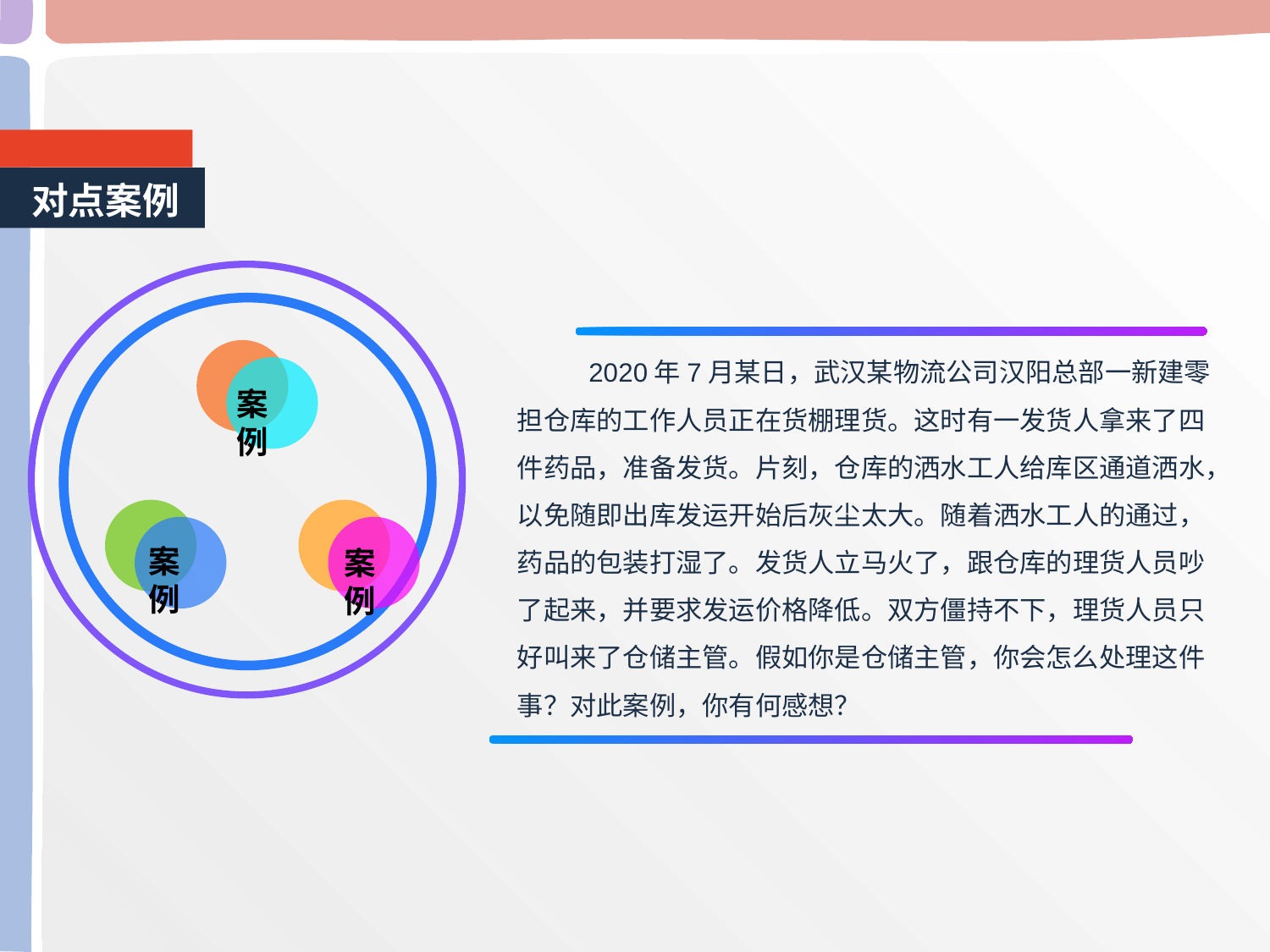

对点案例

案  例

案  例
案  例

 2020年7月某日，武汉某物流公司汉阳总部一新建零担仓库的工作人员正在货棚理货。这时有一发货人拿来了四件药品，准备发货。片刻，仓库的洒水工人给库区通道洒水，以免随即出库发运开始后灰尘太大。随着洒水工人的通过，药品的包装打湿了。发货人立马火了，跟仓库的理货人员吵了起来，并要求发运价格降低。双方僵持不下，理货人员只好叫来了仓储主管。假如你是仓储主管，你会怎么处理这件事？对此案例，你有何感想？